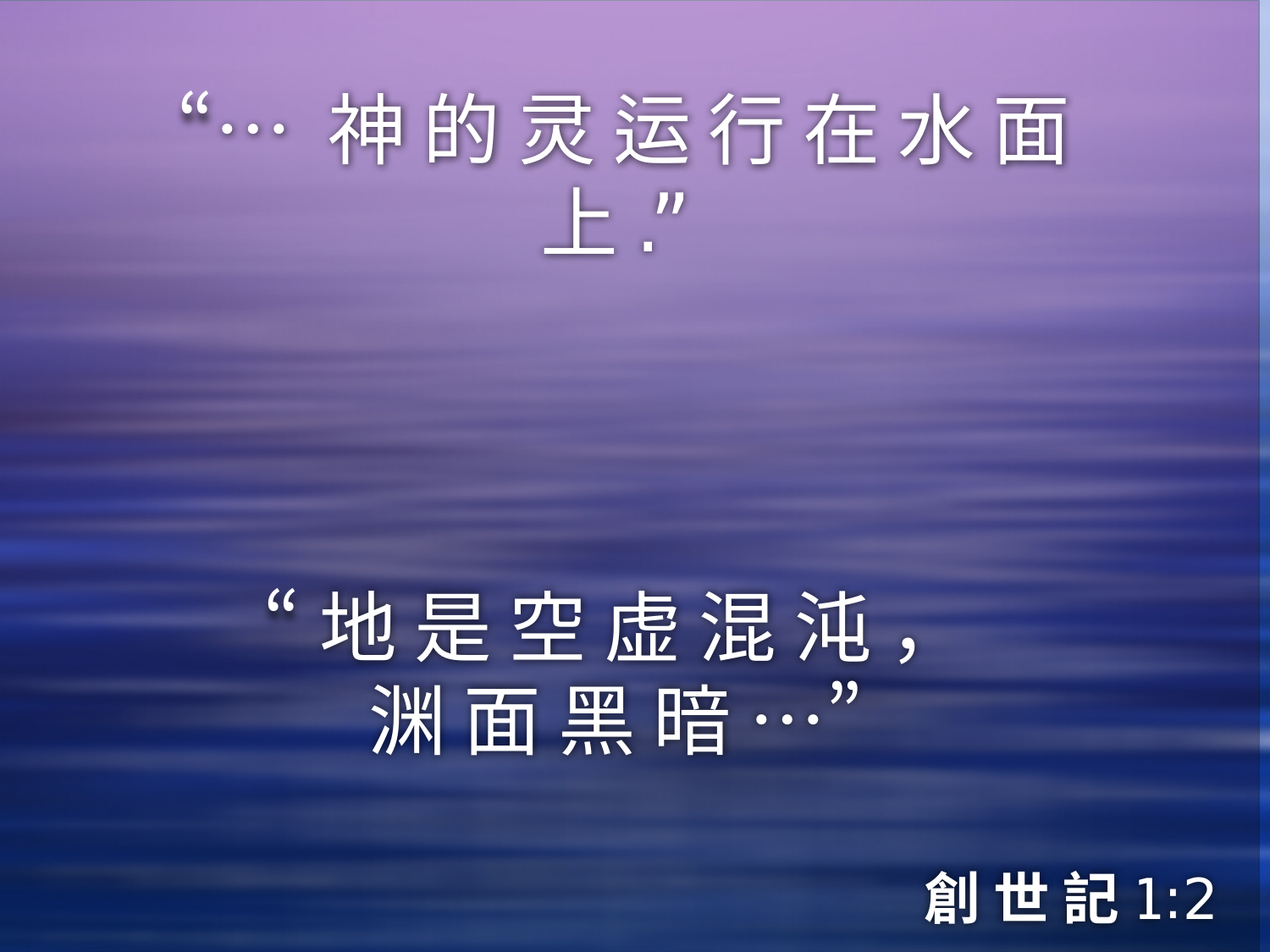

“… 神 的 灵 运 行 在 水 面 上.”
# “地 是 空 虚 混 沌 ， 渊 面 黑 暗 …”
創 世 記1:2